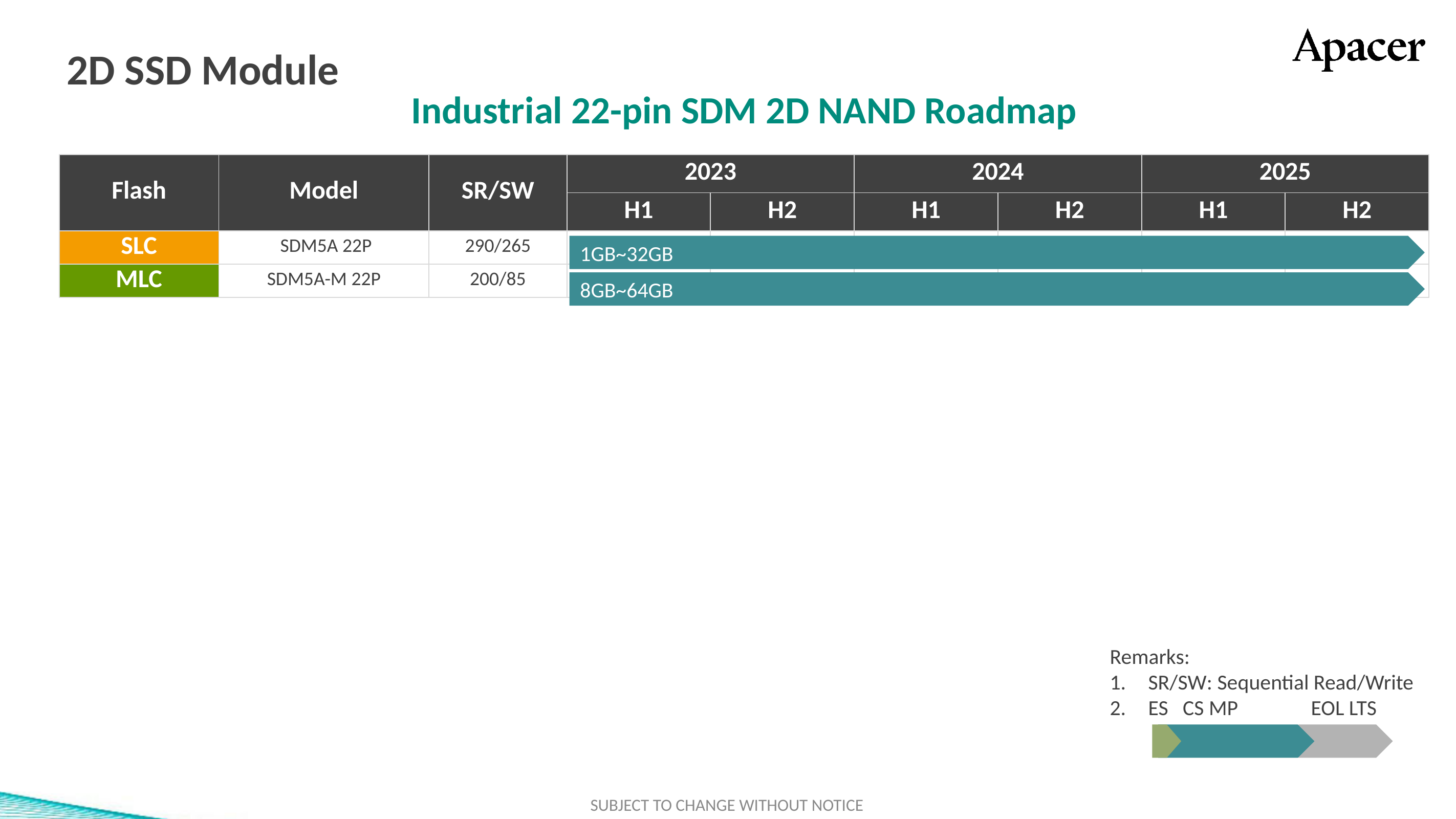

# 2D SSD Module
Industrial 22-pin SDM 2D NAND Roadmap
| Flash | Model | SR/SW | 2023 |  | 2024 |  | 2025 |  |
| --- | --- | --- | --- | --- | --- | --- | --- | --- |
|  |  |  | H1 | H2 | H1 | H2 | H1 | H2 |
| SLC | SDM5A 22P | 290/265 |  |  |  |  |  |  |
| MLC | SDM5A-M 22P | 200/85 |  |  |  |  |  |  |
標準色
附屬
配色
3D TLC
2D MLC
SLC-lite
SLC
類工

SLC-liteX

1GB~32GB
8GB~64GB
Remarks:
SR/SW: Sequential Read/Write
ES   CS MP               EOL LTS